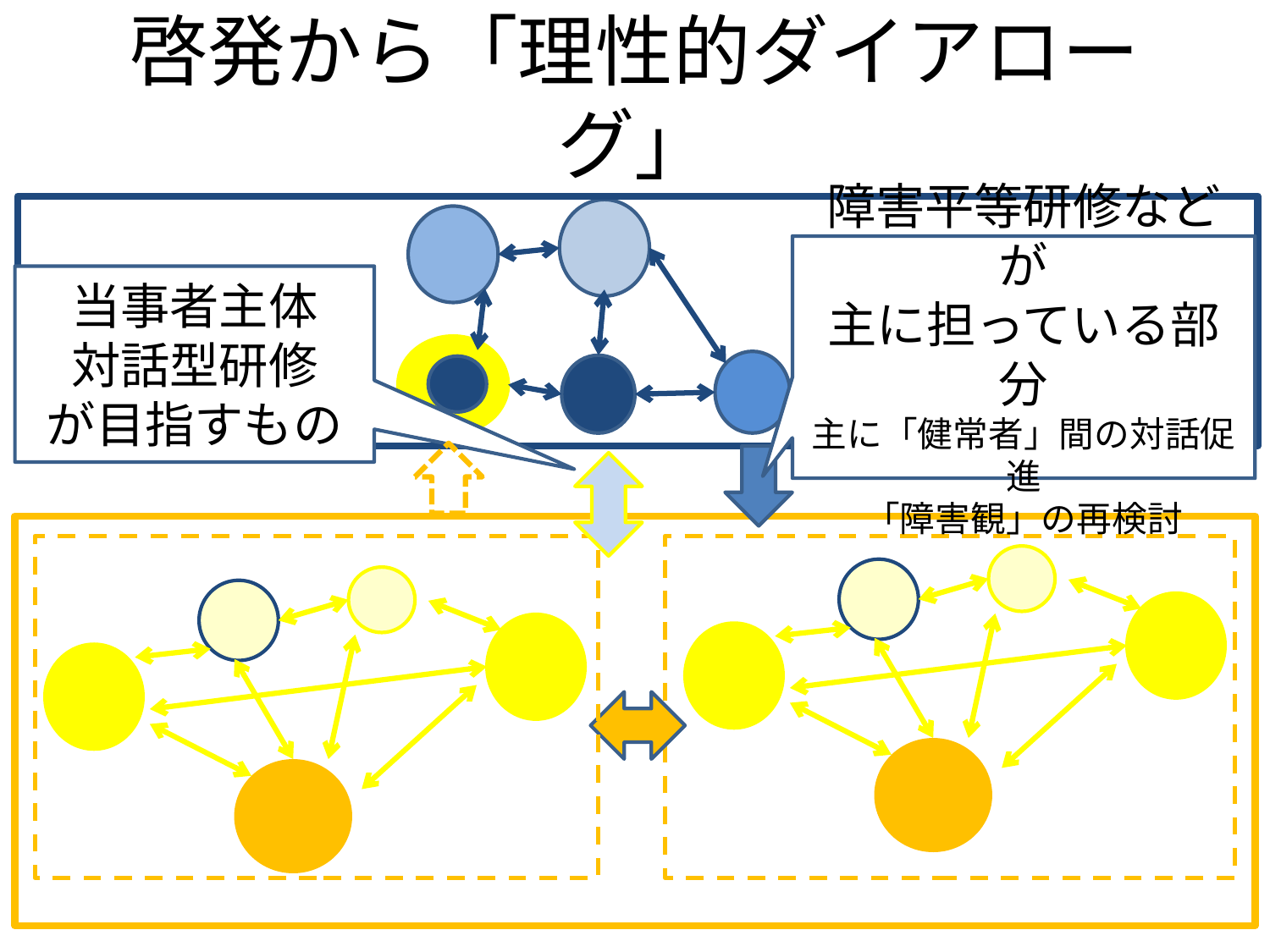

# 啓発から「理性的ダイアローグ」

障害平等研修などが
主に担っている部分
主に「健常者」間の対話促進
「障害観」の再検討
当事者主体
対話型研修
が目指すもの